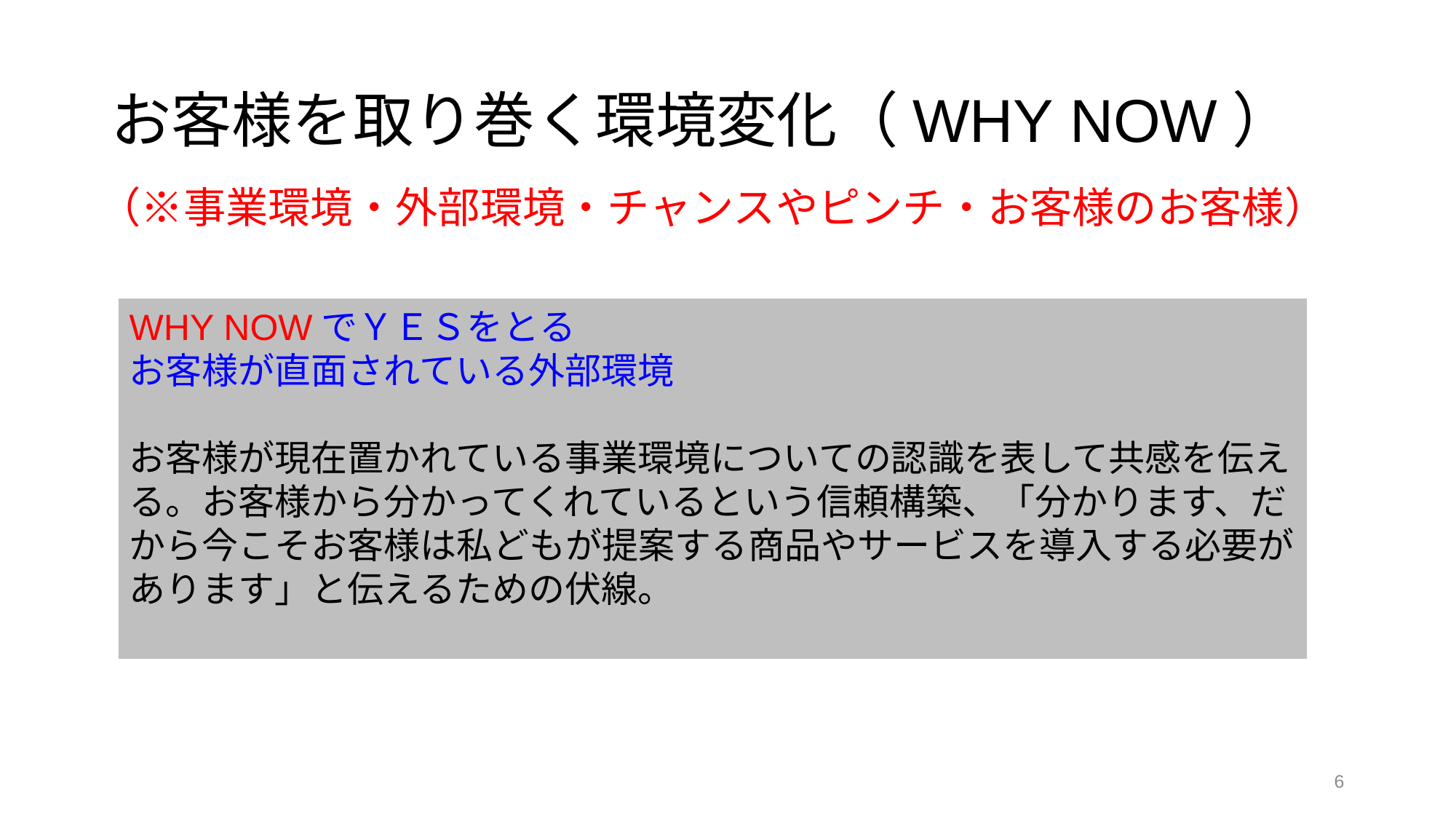

# お客様を取り巻く環境変化（WHY NOW）
（※事業環境・外部環境・チャンスやピンチ・お客様のお客様）
WHY NOWでＹＥＳをとる
お客様が直面されている外部環境

お客様が現在置かれている事業環境についての認識を表して共感を伝える。お客様から分かってくれているという信頼構築、「分かります、だから今こそお客様は私どもが提案する商品やサービスを導入する必要があります」と伝えるための伏線。

6